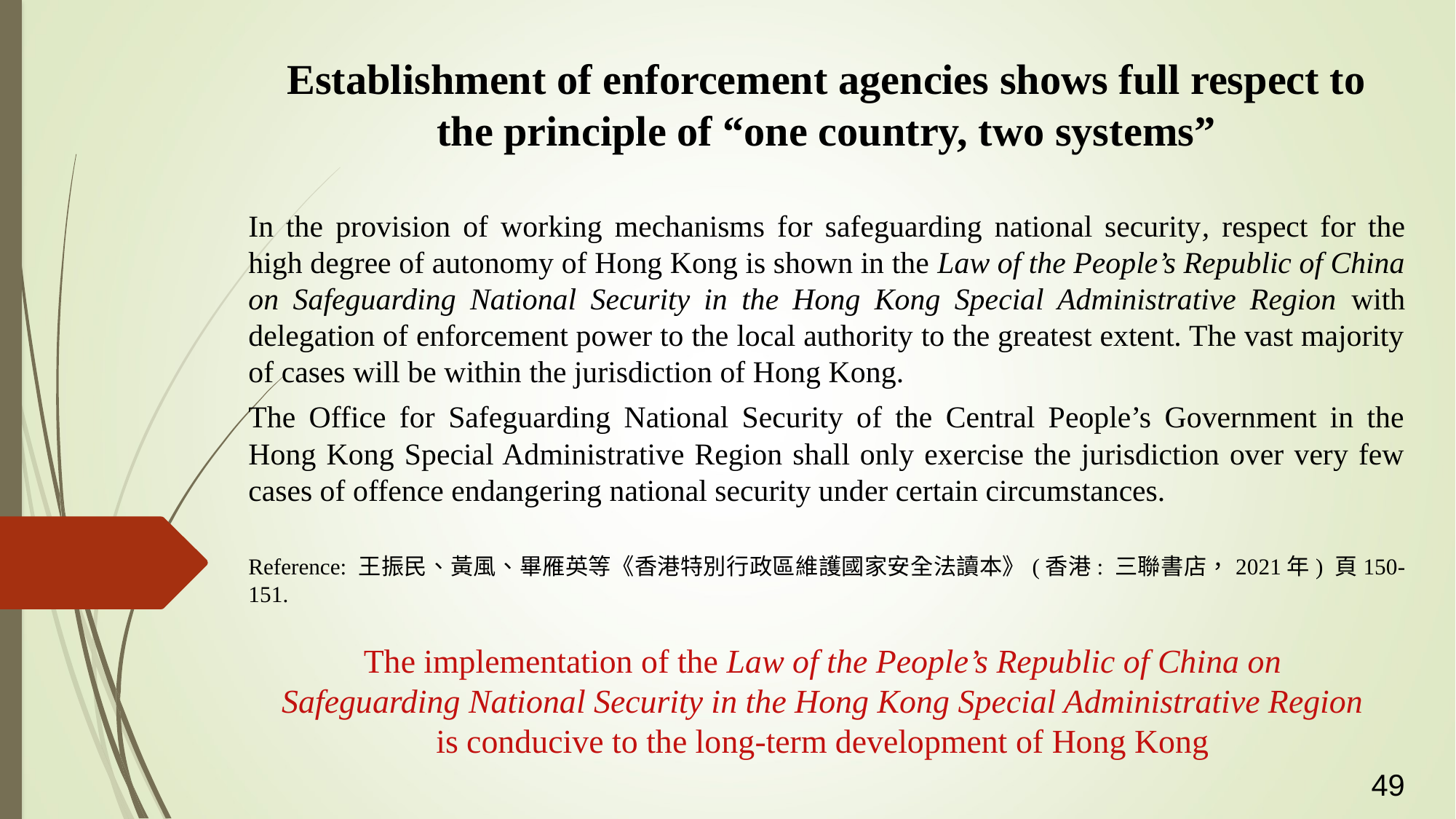

# Establishment of enforcement agencies shows full respect to the principle of “one country, two systems”
In the provision of working mechanisms for safeguarding national security, respect for the high degree of autonomy of Hong Kong is shown in the Law of the People’s Republic of China on Safeguarding National Security in the Hong Kong Special Administrative Region with delegation of enforcement power to the local authority to the greatest extent. The vast majority of cases will be within the jurisdiction of Hong Kong.
The Office for Safeguarding National Security of the Central People’s Government in the Hong Kong Special Administrative Region shall only exercise the jurisdiction over very few cases of offence endangering national security under certain circumstances.

Reference: 王振民、黃風、畢雁英等《香港特別行政區維護國家安全法讀本》(香港: 三聯書店，2021年) 頁150-151.

The implementation of the Law of the People’s Republic of China on Safeguarding National Security in the Hong Kong Special Administrative Region is conducive to the long-term development of Hong Kong
49